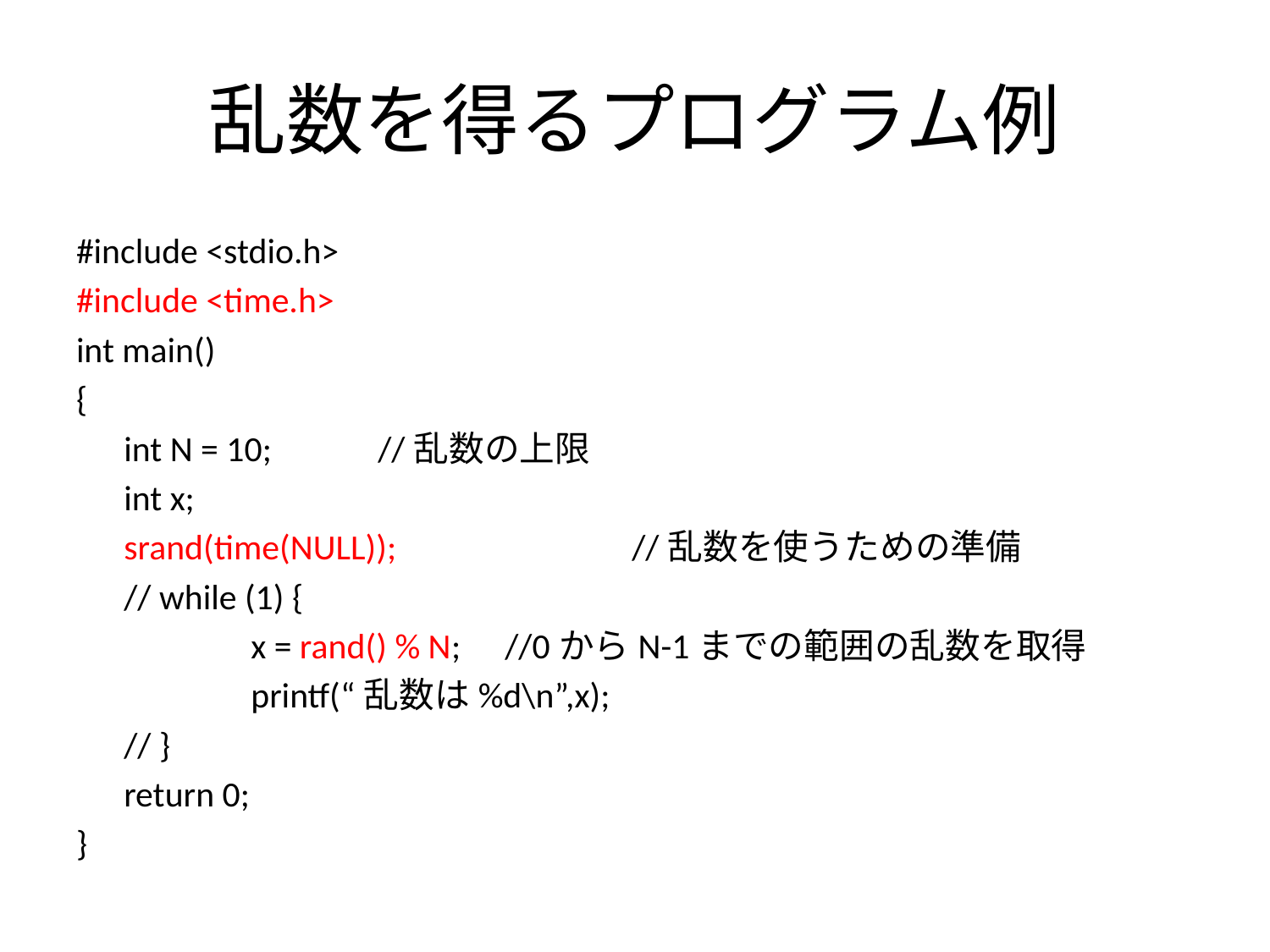

# 乱数を得るプログラム例
#include <stdio.h>
#include <time.h>
int main()
{
	int N = 10;	//乱数の上限
	int x;
	srand(time(NULL));		//乱数を使うための準備
	// while (1) {
		x = rand() % N;	//0からN-1までの範囲の乱数を取得
		printf(“乱数は%d\n”,x);
	// }
	return 0;
}